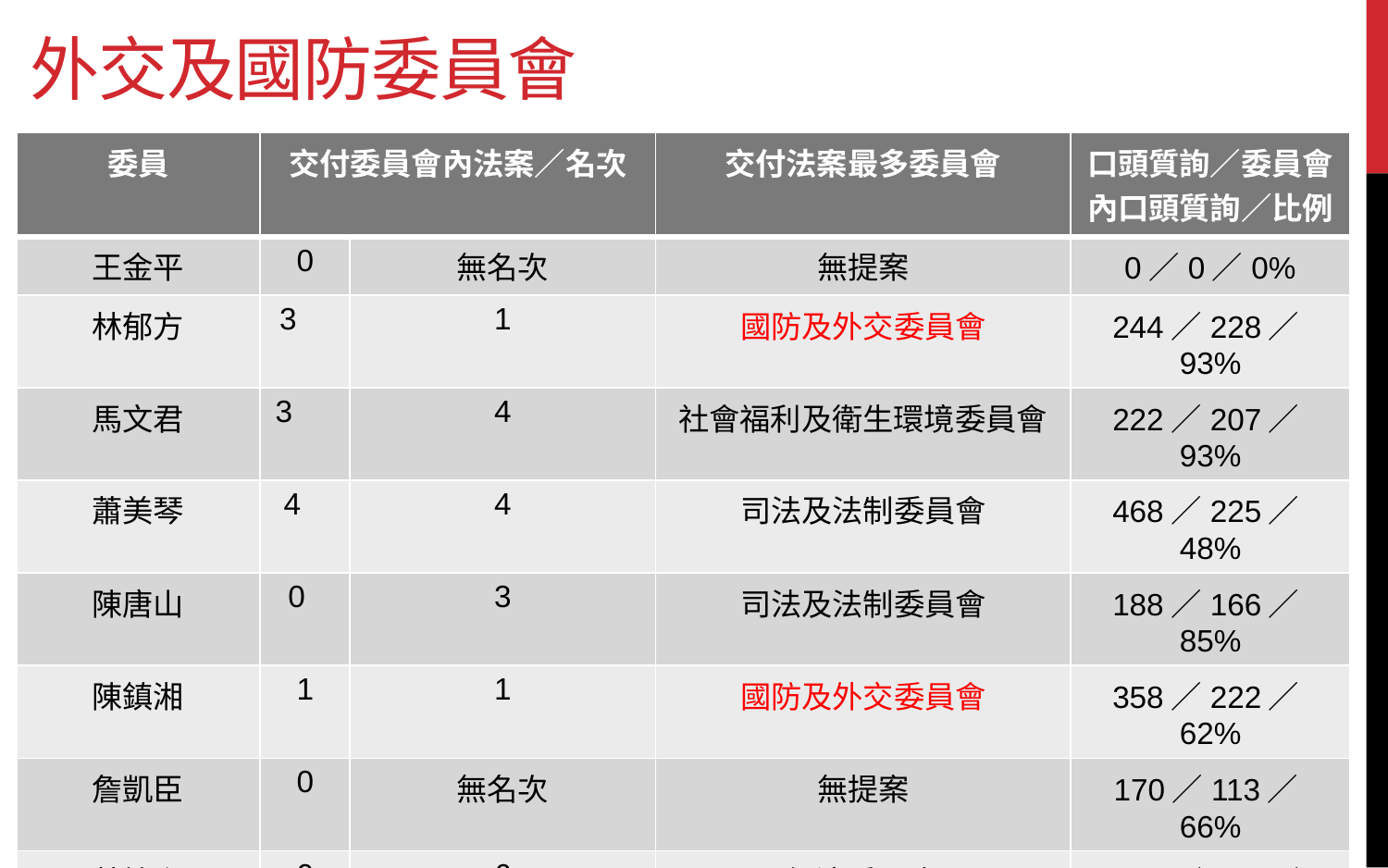

# 外交及國防委員會
| 委員 | 交付委員會內法案／名次 |  | 交付法案最多委員會 | 口頭質詢／委員會內口頭質詢／比例 |
| --- | --- | --- | --- | --- |
| 王金平 | 0 | 無名次 | 無提案 | 0／0／0% |
| 林郁方 | 3 | 1 | 國防及外交委員會 | 244／228／93% |
| 馬文君 | 3 | 4 | 社會福利及衛生環境委員會 | 222／207／93% |
| 蕭美琴 | 4 | 4 | 司法及法制委員會 | 468／225／48% |
| 陳唐山 | 0 | 3 | 司法及法制委員會 | 188／166／85% |
| 陳鎮湘 | 1 | 1 | 國防及外交委員會 | 358／222／62% |
| 詹凱臣 | 0 | 無名次 | 無提案 | 170／113／66% |
| 蔡煌瑯 | 0 | 6 | 經濟委員會 | 253／213／84% |